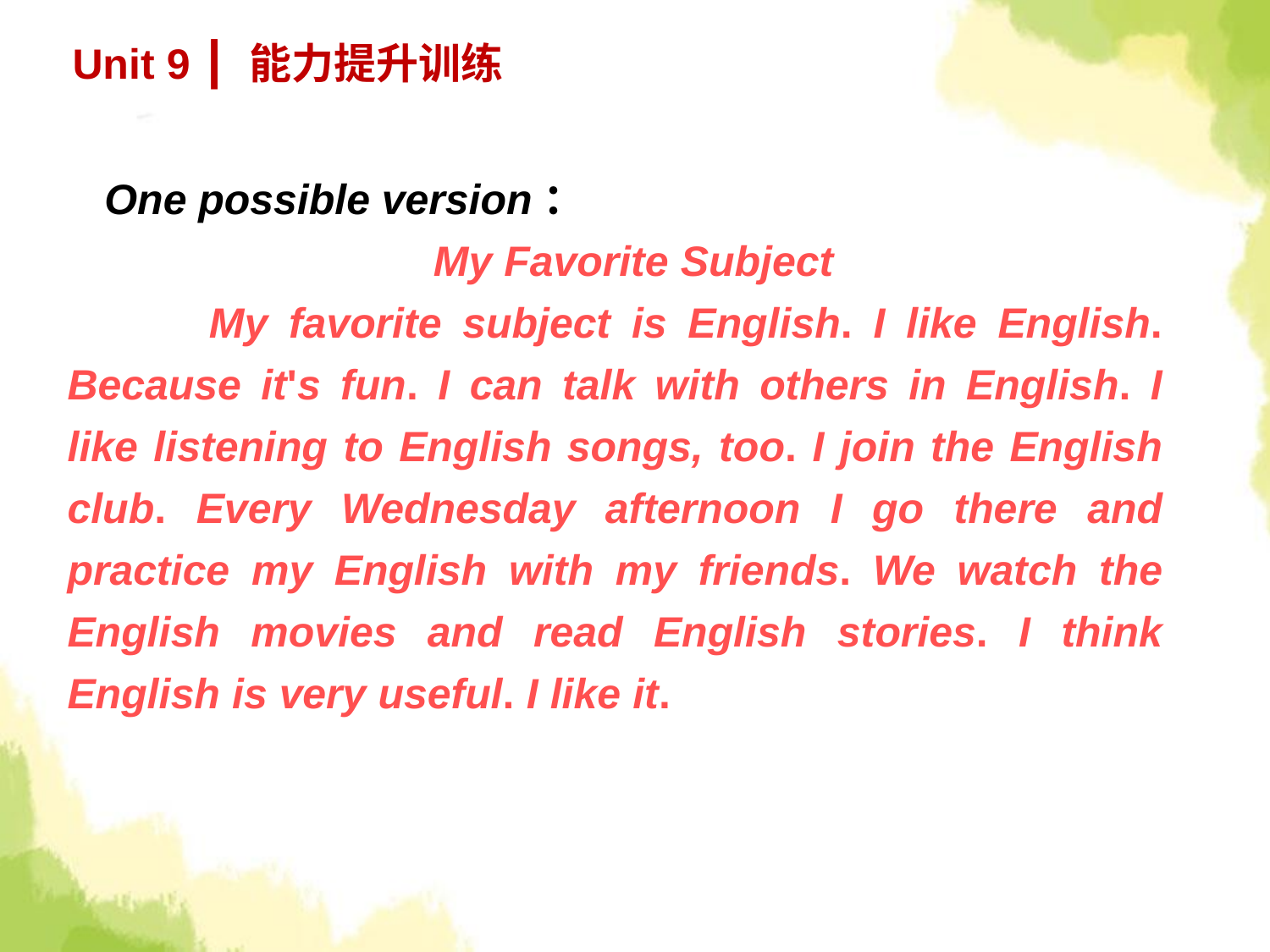

Unit 9 ┃ 能力提升训练
One possible version：
My Favorite Subject
     My favorite subject is English. I like English. Because it's fun. I can talk with others in English. I like listening to English songs, too. I join the English club. Every Wednesday afternoon I go there and practice my English with my friends. We watch the English movies and read English stories. I think English is very useful. I like it.